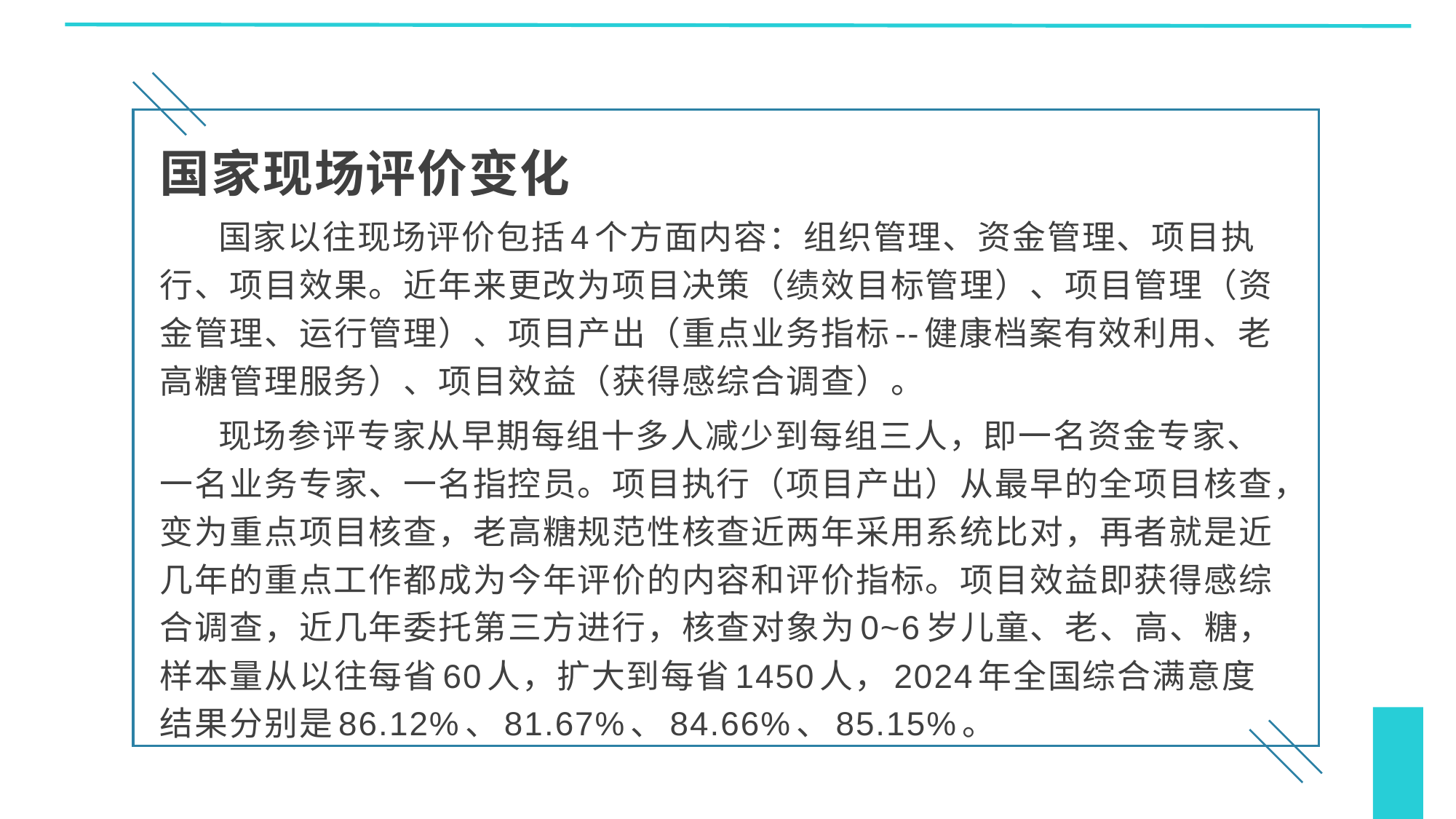

国家现场评价变化
      国家以往现场评价包括4个方面内容：组织管理、资金管理、项目执行、项目效果。近年来更改为项目决策（绩效目标管理）、项目管理（资金管理、运行管理）、项目产出（重点业务指标--健康档案有效利用、老高糖管理服务）、项目效益（获得感综合调查）。
      现场参评专家从早期每组十多人减少到每组三人，即一名资金专家、一名业务专家、一名指控员。项目执行（项目产出）从最早的全项目核查，变为重点项目核查，老高糖规范性核查近两年采用系统比对，再者就是近几年的重点工作都成为今年评价的内容和评价指标。项目效益即获得感综合调查，近几年委托第三方进行，核查对象为0~6岁儿童、老、高、糖，样本量从以往每省60人，扩大到每省1450人，2024年全国综合满意度结果分别是86.12%、81.67%、84.66%、85.15%。